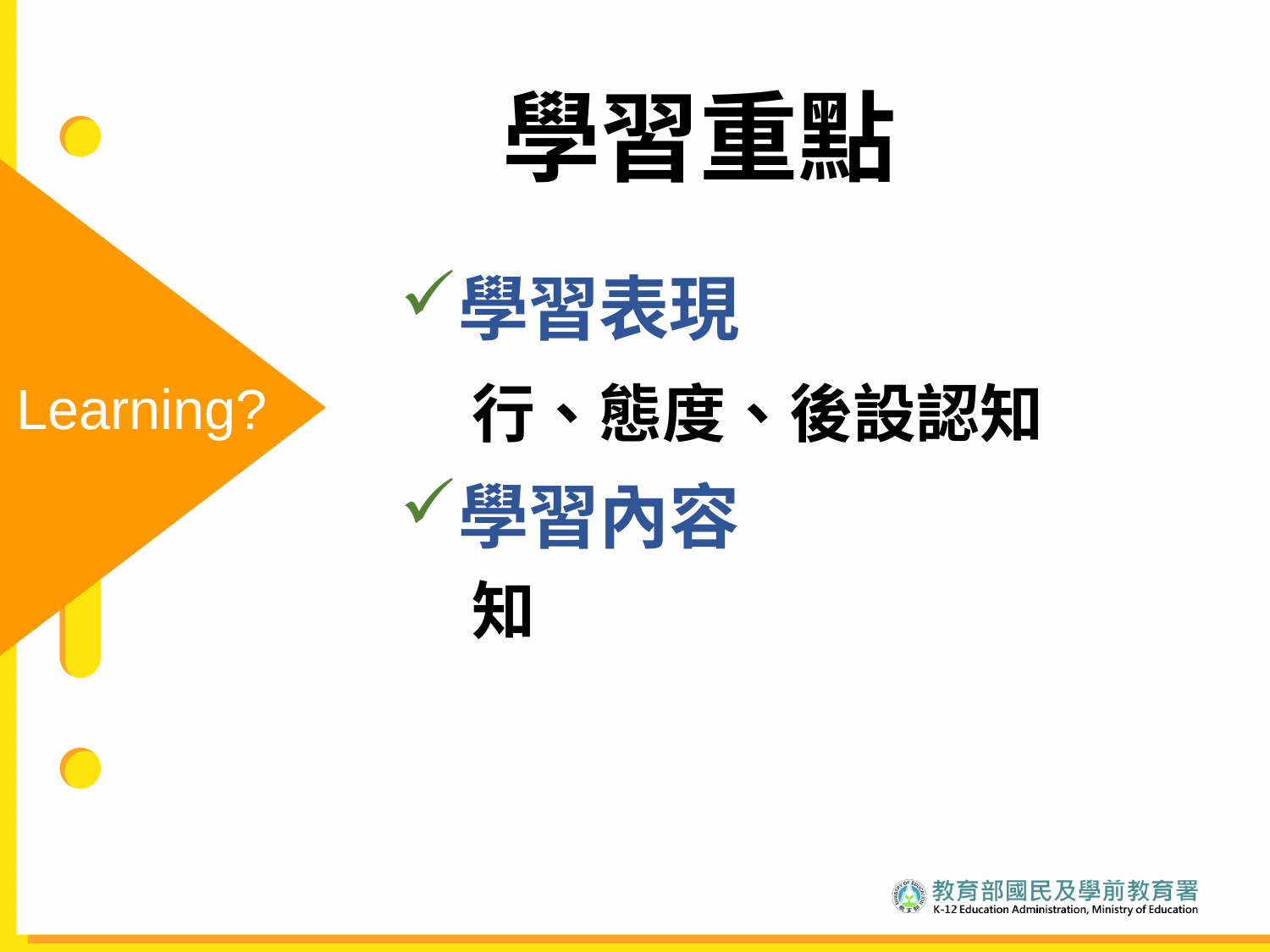

# 學習重點

學習表現
    行、態度、後設認知
學習內容
    知

Learning?